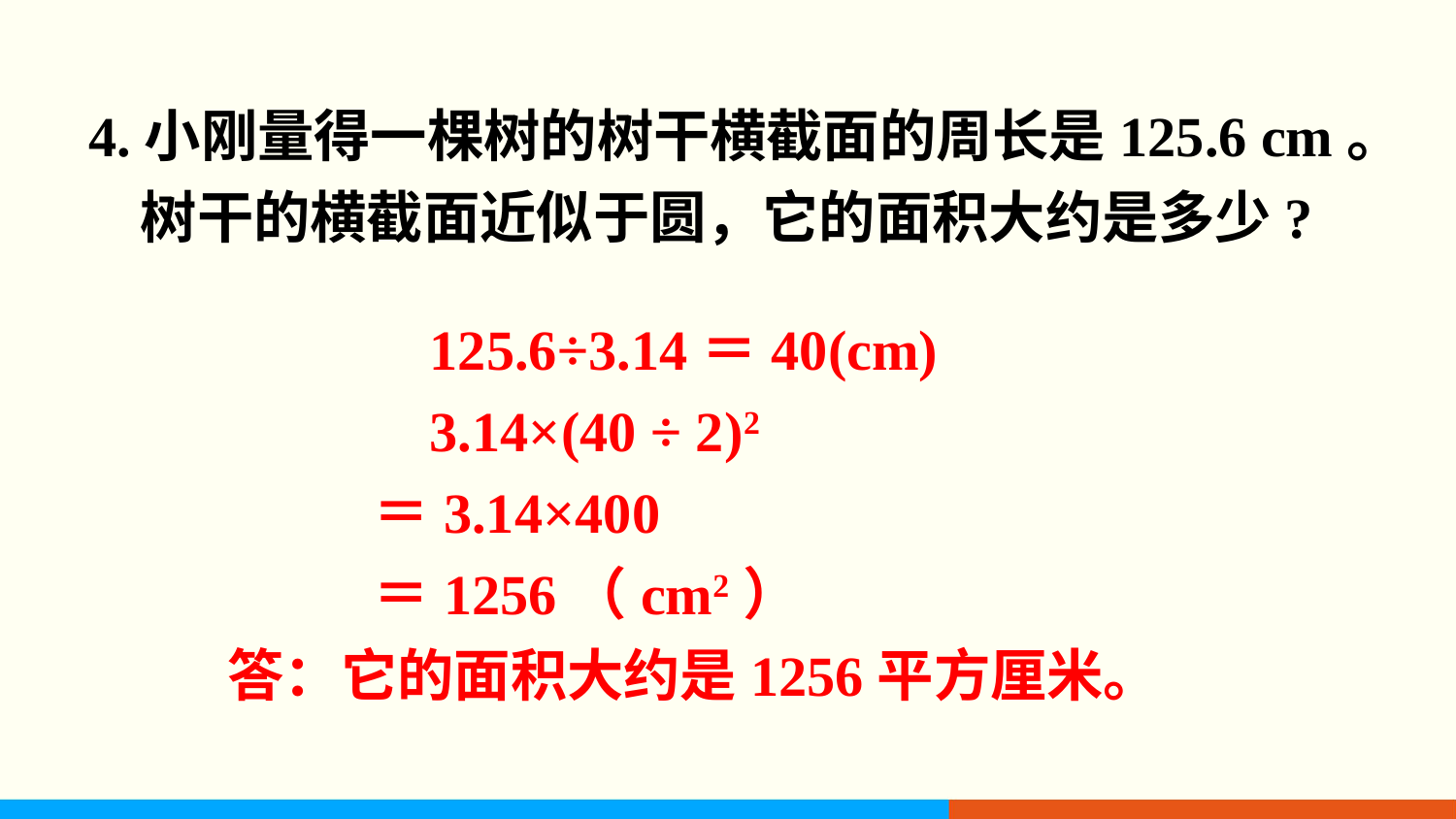

4.小刚量得一棵树的树干横截面的周长是125.6 cm。
   树干的横截面近似于圆，它的面积大约是多少?
    125.6÷3.14＝40(cm)
    3.14×(40 ÷ 2)2
＝3.14×400
＝1256（cm2）
答：它的面积大约是1256平方厘米。